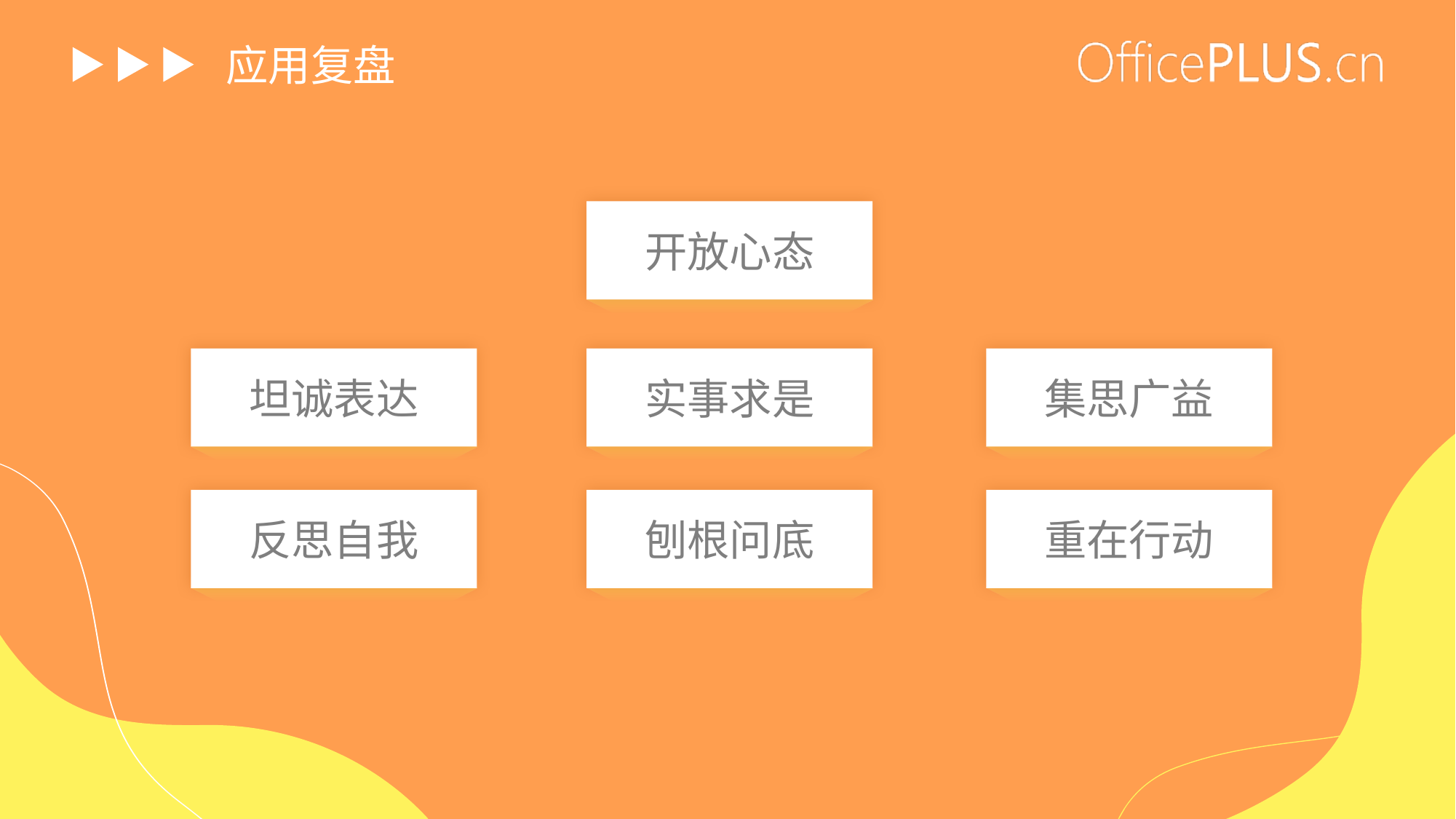

# 应用复盘

开放心态

坦诚表达

实事求是

集思广益

反思自我

刨根问底

重在行动